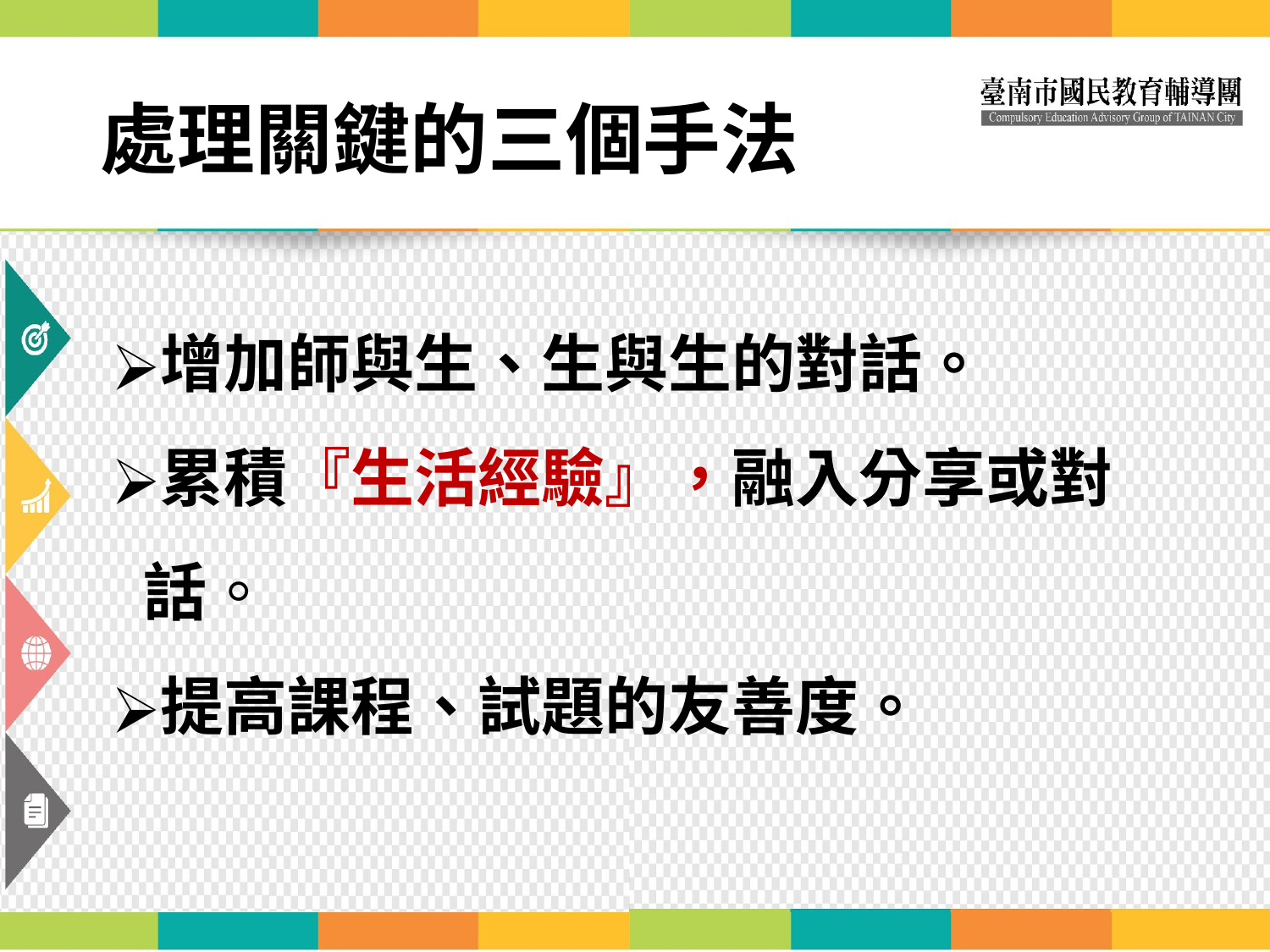

# 處理關鍵的三個手法
增加師與生、生與生的對話。
累積『生活經驗』，融入分享或對話。
提高課程、試題的友善度。